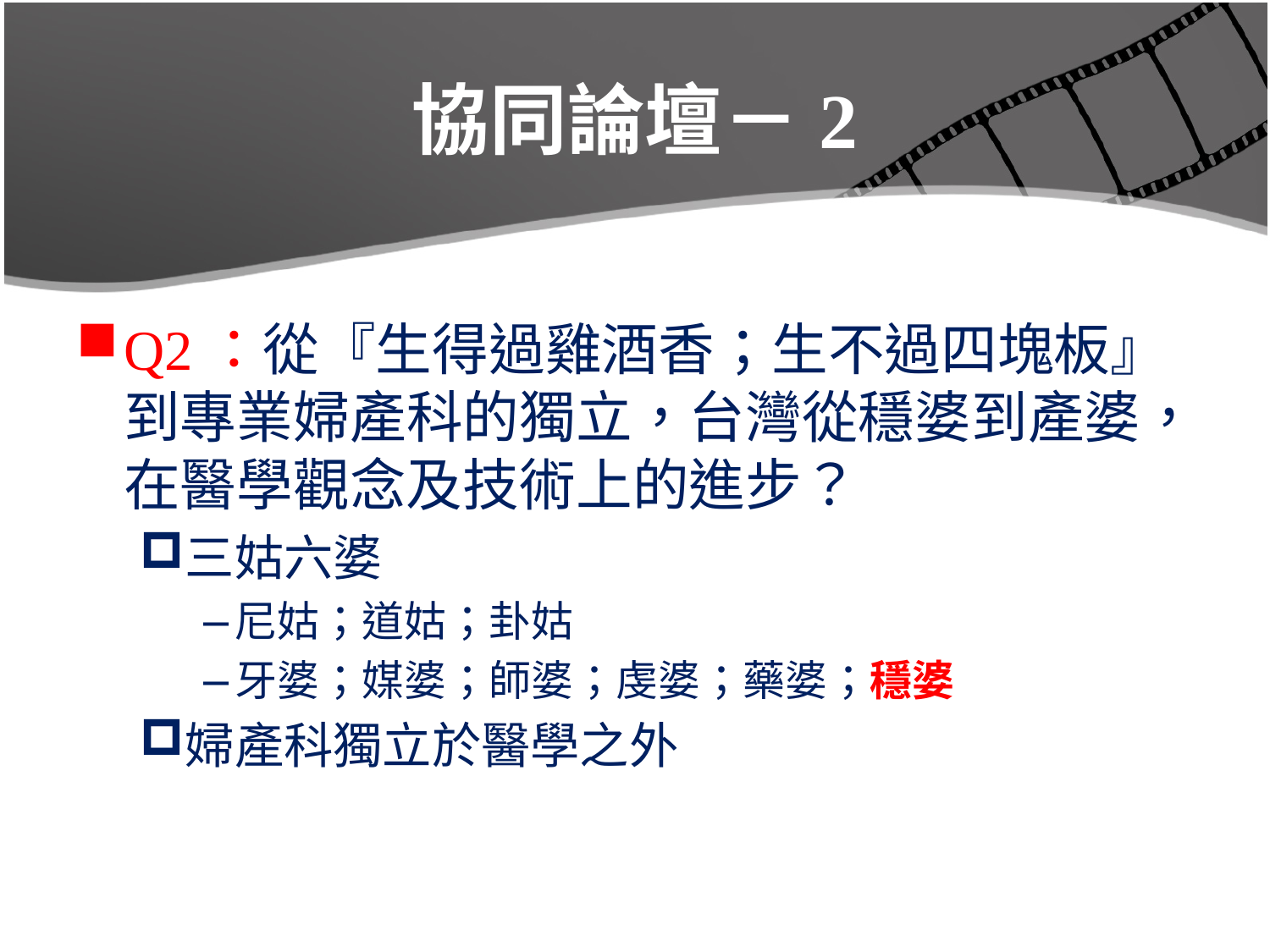

# 協同論壇－2
Q2：從『生得過雞酒香；生不過四塊板』到專業婦產科的獨立，台灣從穩婆到產婆，在醫學觀念及技術上的進步？
三姑六婆
尼姑；道姑；卦姑
牙婆；媒婆；師婆；虔婆；藥婆；穩婆
婦產科獨立於醫學之外